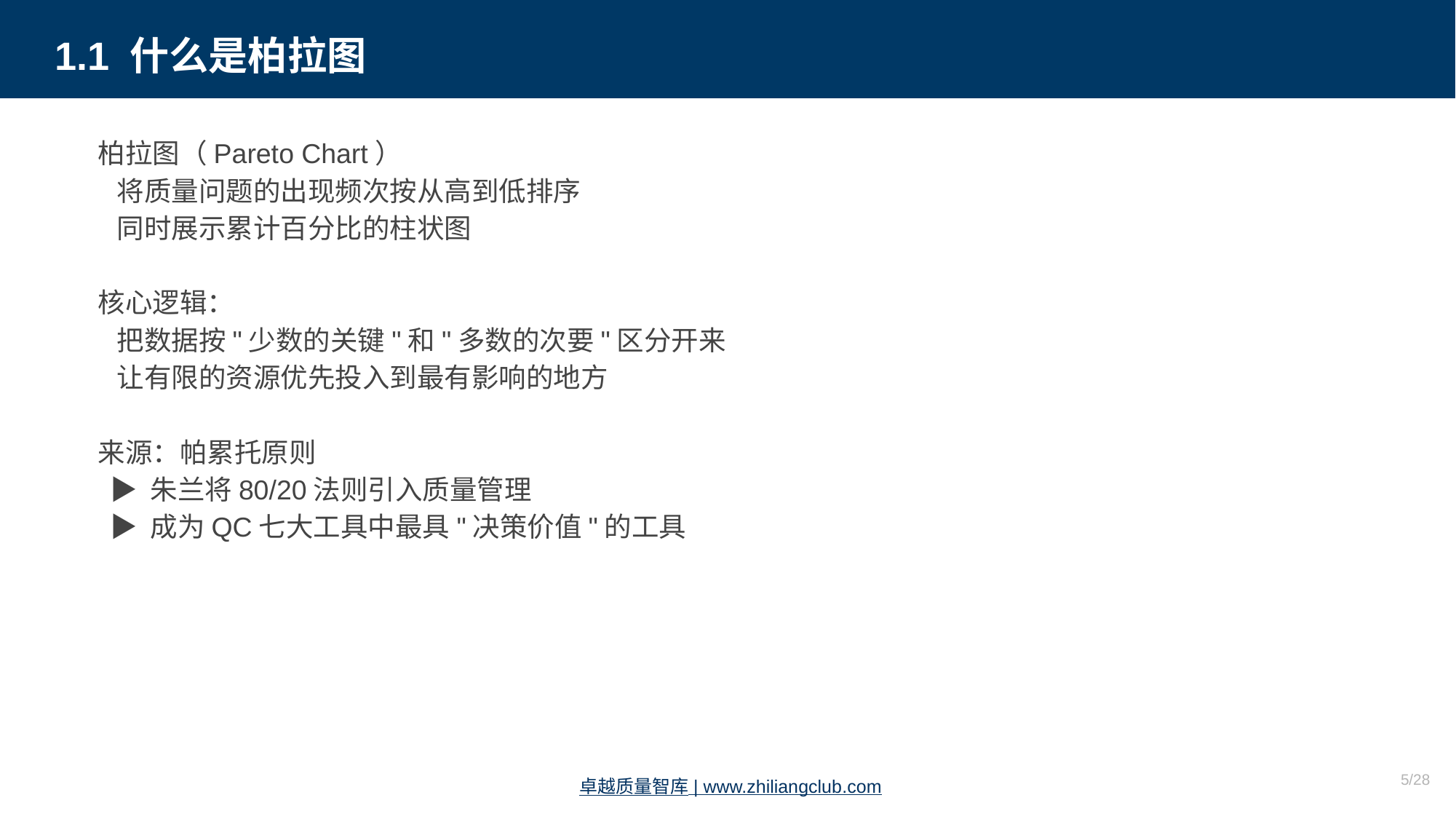

1.1 什么是柏拉图
柏拉图（Pareto Chart）
  将质量问题的出现频次按从高到低排序
  同时展示累计百分比的柱状图

核心逻辑：
  把数据按"少数的关键"和"多数的次要"区分开来
  让有限的资源优先投入到最有影响的地方

来源：帕累托原则
  ▶ 朱兰将80/20法则引入质量管理
  ▶ 成为QC七大工具中最具"决策价值"的工具
5/28